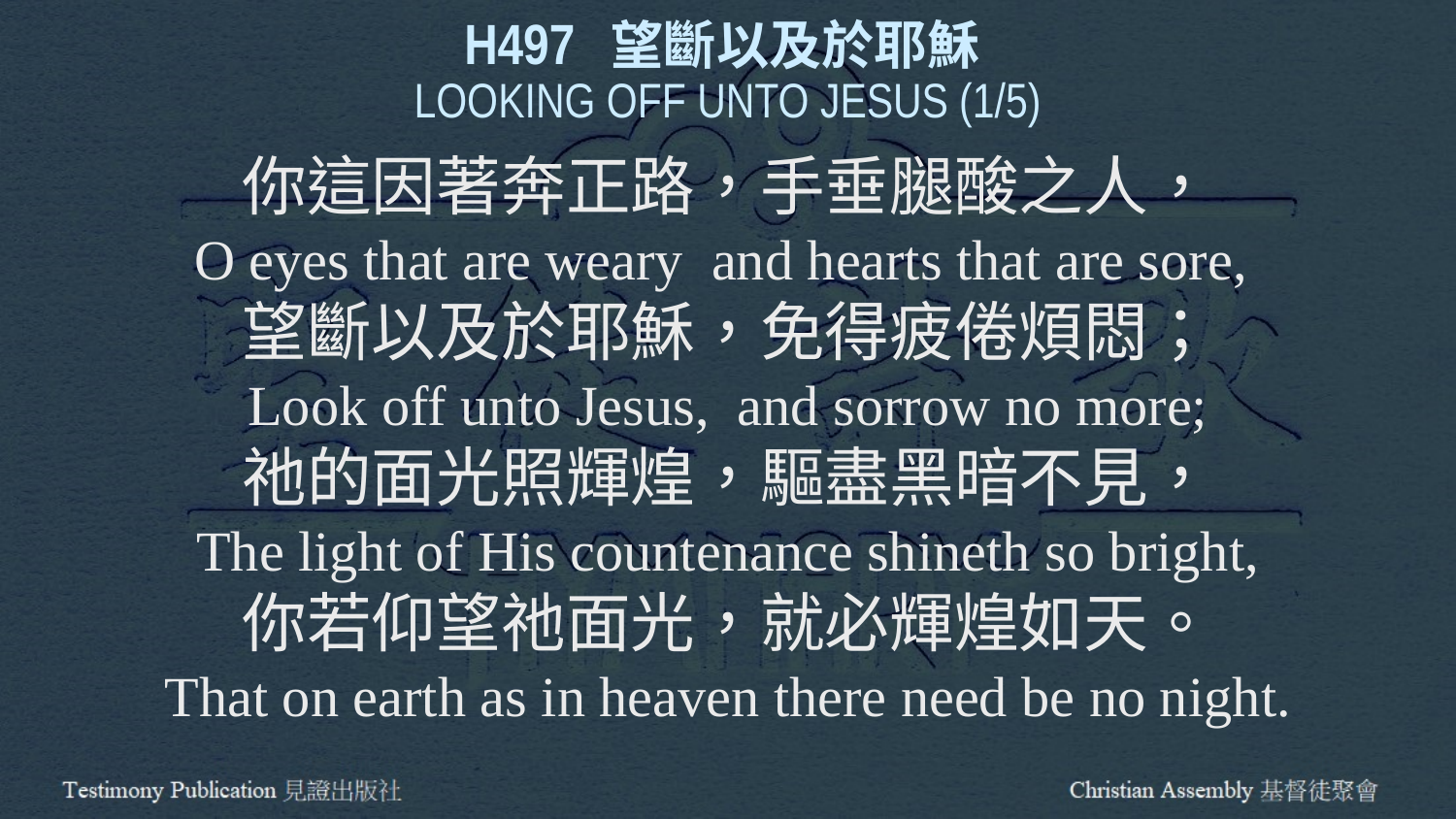

H497  望斷以及於耶穌
LOOKING OFF UNTO JESUS (1/5)
你這因著奔正路，手垂腿酸之人，
O eyes that are weary  and hearts that are sore,
望斷以及於耶穌，免得疲倦煩悶；
Look off unto Jesus,  and sorrow no more;
祂的面光照輝煌，驅盡黑暗不見，
The light of His countenance shineth so bright,
你若仰望祂面光，就必輝煌如天。
That on earth as in heaven there need be no night.